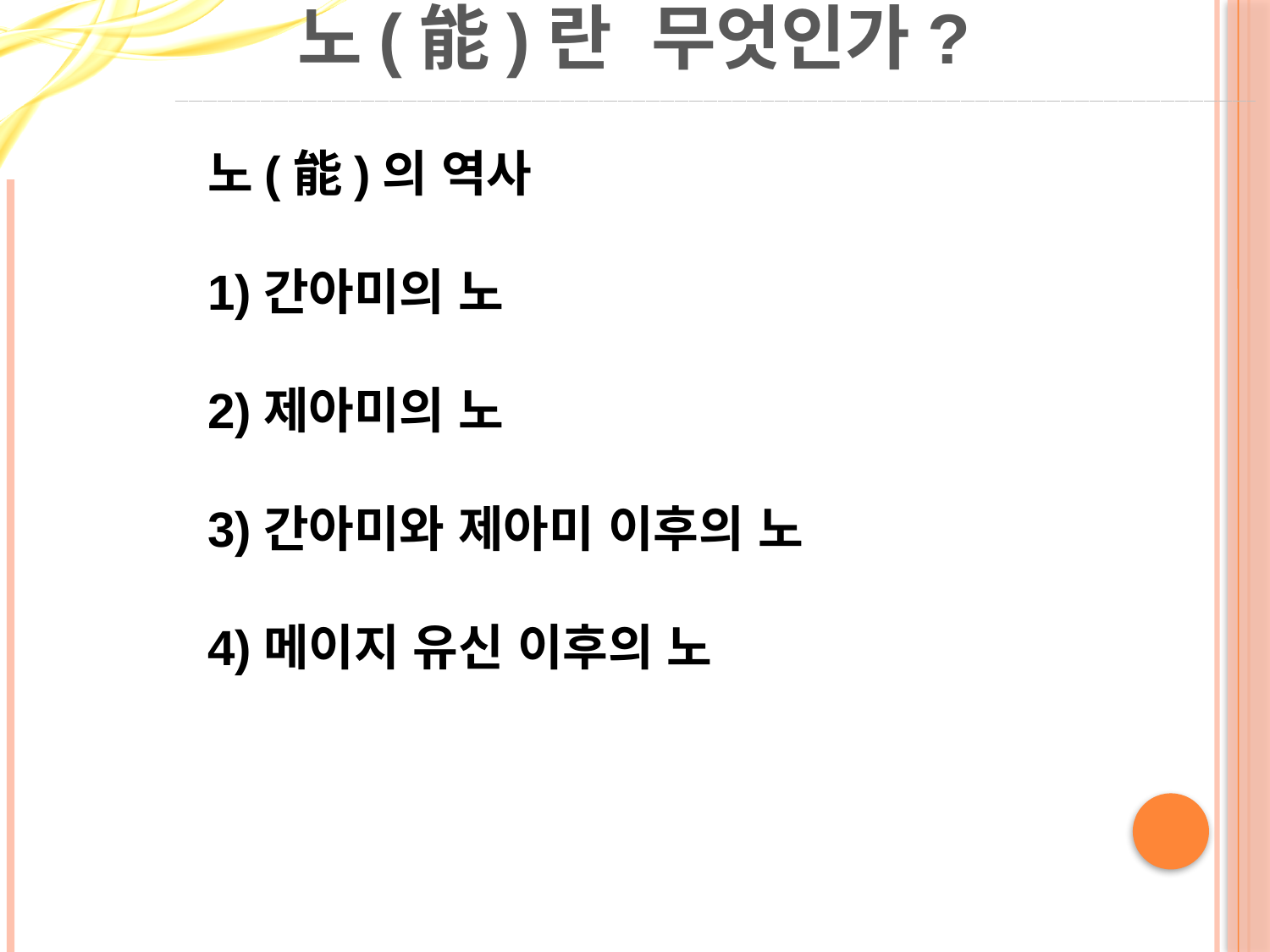

# 노(能)란  무엇인가?
노(能)의 역사

1)간아미의 노

2)제아미의 노

3)간아미와 제아미 이후의 노

4)메이지 유신 이후의 노